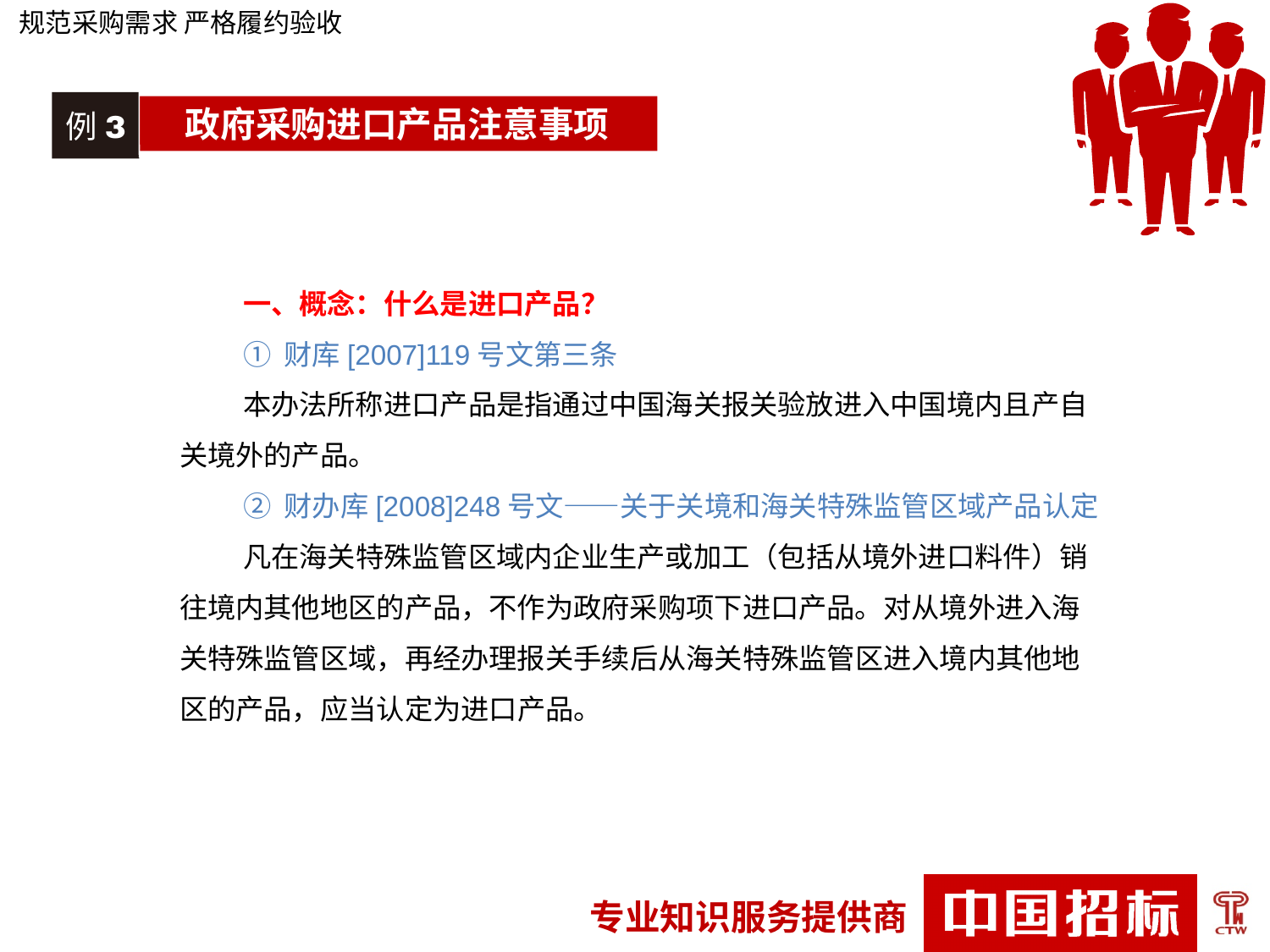

规范采购需求 严格履约验收

例3
政府采购进口产品注意事项
一、概念：什么是进口产品？
① 财库[2007]119号文第三条
本办法所称进口产品是指通过中国海关报关验放进入中国境内且产自关境外的产品。
② 财办库[2008]248号文——关于关境和海关特殊监管区域产品认定
凡在海关特殊监管区域内企业生产或加工（包括从境外进口料件）销往境内其他地区的产品，不作为政府采购项下进口产品。对从境外进入海关特殊监管区域，再经办理报关手续后从海关特殊监管区进入境内其他地区的产品，应当认定为进口产品。